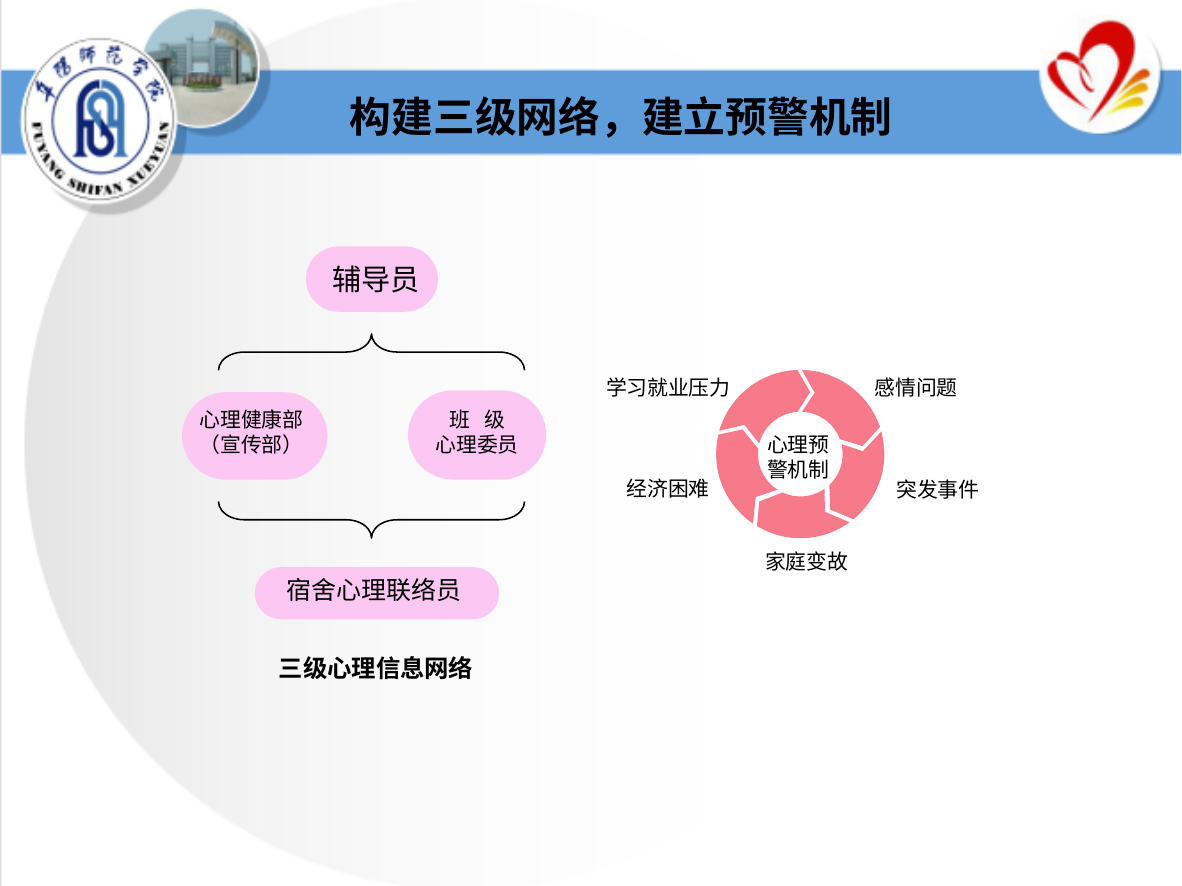

构建三级网络，建立预警机制

辅导员

心理健康部
（宣传部）
班   级
心理委员

宿舍心理联络员
学习就业压力
感情问题

心理预
警机制
经济困难
突发事件
家庭变故
三级心理信息网络